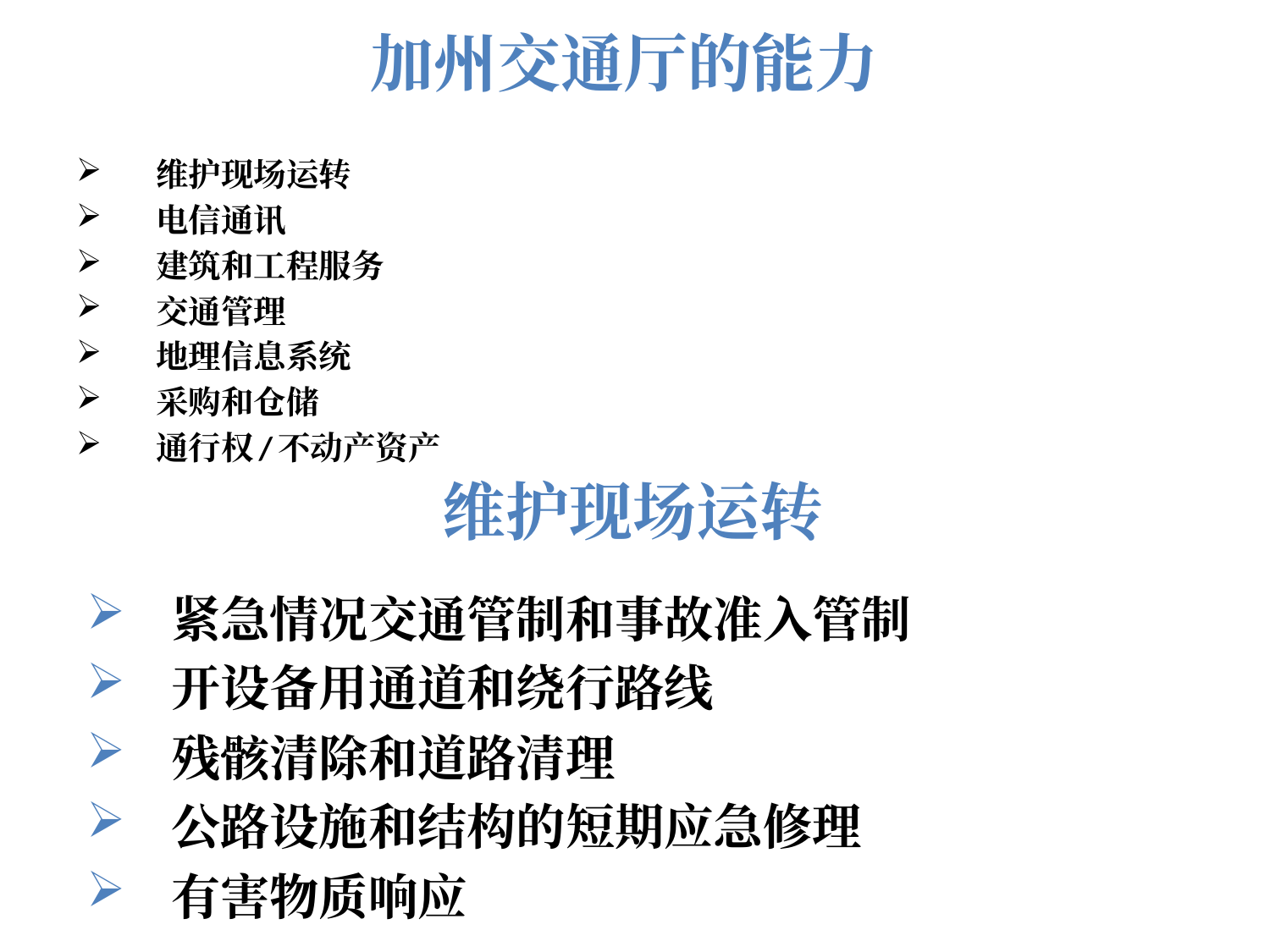

# 加州交通厅的能力
维护现场运转
电信通讯
建筑和工程服务
交通管理
地理信息系统
采购和仓储
通行权/不动产资产
维护现场运转
紧急情况交通管制和事故准入管制
开设备用通道和绕行路线
残骸清除和道路清理
公路设施和结构的短期应急修理
有害物质响应